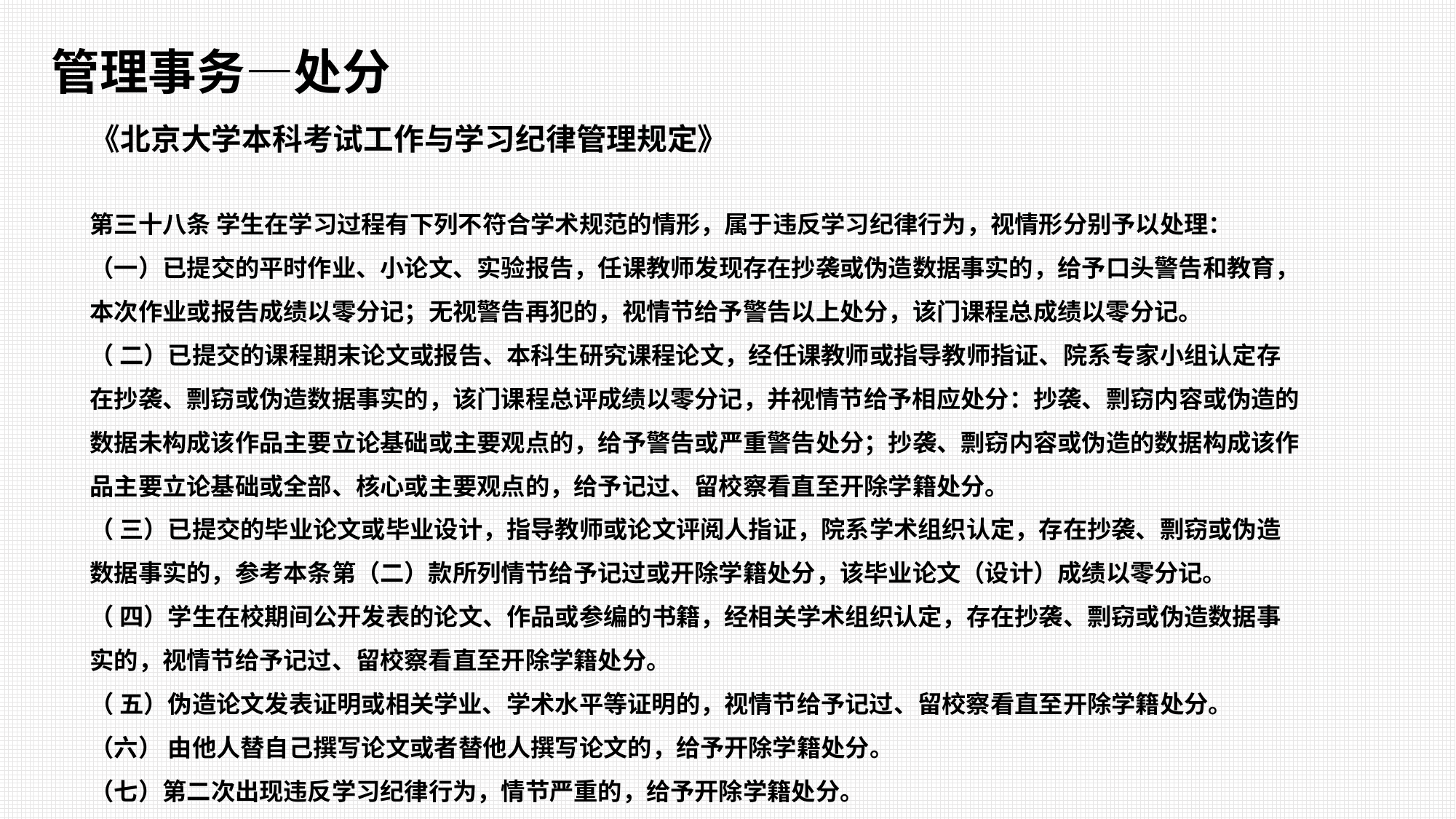

管理事务—处分
《北京大学本科考试工作与学习纪律管理规定》

第三十八条 学生在学习过程有下列不符合学术规范的情形，属于违反学习纪律行为，视情形分别予以处理：
（一）已提交的平时作业、小论文、实验报告，任课教师发现存在抄袭或伪造数据事实的，给予口头警告和教育，本次作业或报告成绩以零分记；无视警告再犯的，视情节给予警告以上处分，该门课程总成绩以零分记。
（ 二）已提交的课程期末论文或报告、本科生研究课程论文，经任课教师或指导教师指证、院系专家小组认定存在抄袭、剽窃或伪造数据事实的，该门课程总评成绩以零分记，并视情节给予相应处分：抄袭、剽窃内容或伪造的数据未构成该作品主要立论基础或主要观点的，给予警告或严重警告处分；抄袭、剽窃内容或伪造的数据构成该作品主要立论基础或全部、核心或主要观点的，给予记过、留校察看直至开除学籍处分。
（ 三）已提交的毕业论文或毕业设计，指导教师或论文评阅人指证，院系学术组织认定，存在抄袭、剽窃或伪造数据事实的，参考本条第（二）款所列情节给予记过或开除学籍处分，该毕业论文（设计）成绩以零分记。
（ 四）学生在校期间公开发表的论文、作品或参编的书籍，经相关学术组织认定，存在抄袭、剽窃或伪造数据事实的，视情节给予记过、留校察看直至开除学籍处分。
（ 五）伪造论文发表证明或相关学业、学术水平等证明的，视情节给予记过、留校察看直至开除学籍处分。
（六） 由他人替自己撰写论文或者替他人撰写论文的，给予开除学籍处分。
（七）第二次出现违反学习纪律行为，情节严重的，给予开除学籍处分。